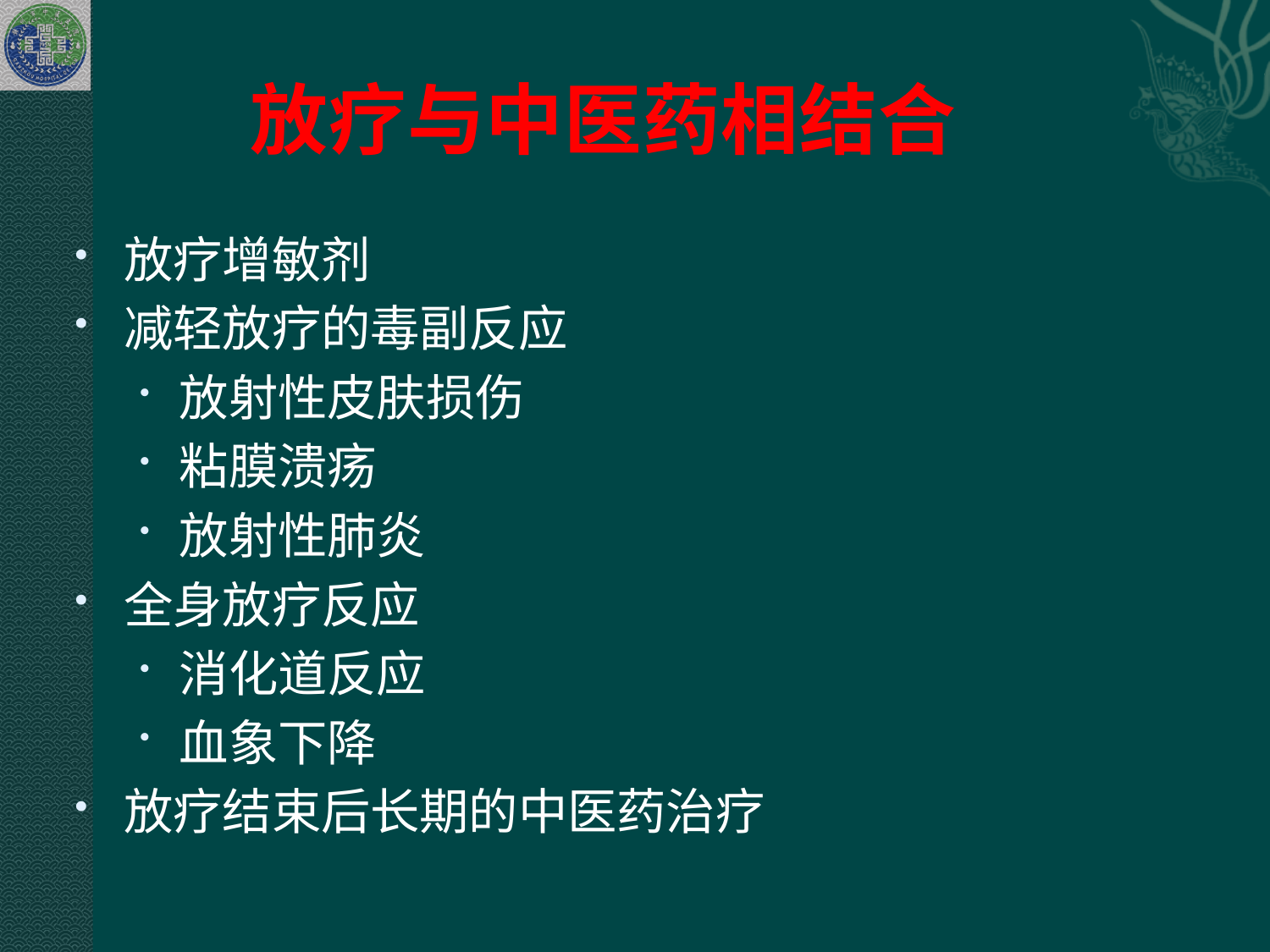

# 放疗与中医药相结合
放疗增敏剂
减轻放疗的毒副反应
放射性皮肤损伤
粘膜溃疡
放射性肺炎
全身放疗反应
消化道反应
血象下降
放疗结束后长期的中医药治疗